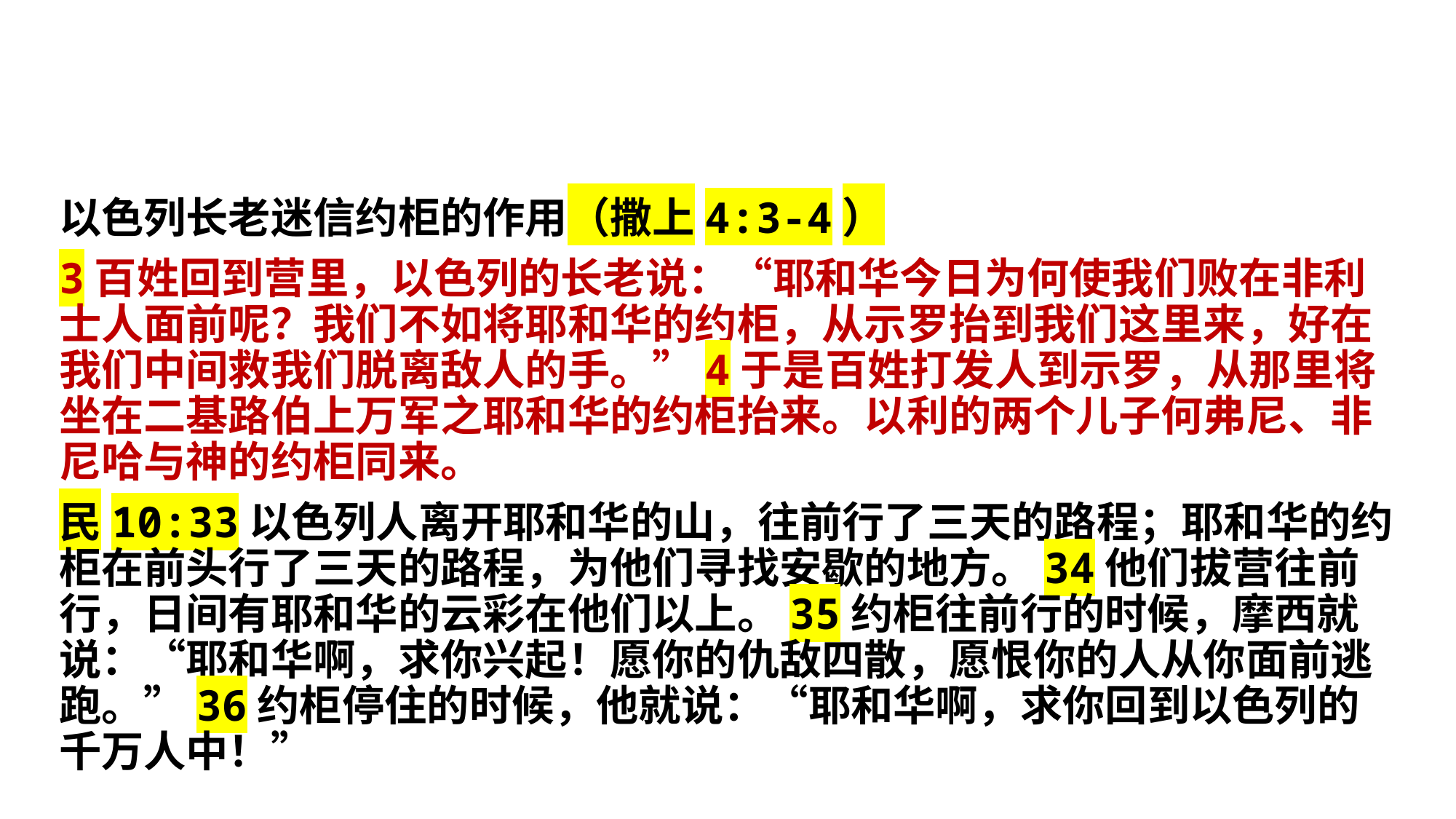

以色列长老迷信约柜的作用（撒上4:3-4）
3百姓回到营里，以色列的长老说：“耶和华今日为何使我们败在非利士人面前呢？我们不如将耶和华的约柜，从示罗抬到我们这里来，好在我们中间救我们脱离敌人的手。”4于是百姓打发人到示罗，从那里将坐在二基路伯上万军之耶和华的约柜抬来。以利的两个儿子何弗尼、非尼哈与神的约柜同来。
民10:33以色列人离开耶和华的山，往前行了三天的路程；耶和华的约柜在前头行了三天的路程，为他们寻找安歇的地方。34他们拔营往前行，日间有耶和华的云彩在他们以上。35约柜往前行的时候，摩西就说：“耶和华啊，求你兴起！愿你的仇敌四散，愿恨你的人从你面前逃跑。”36约柜停住的时候，他就说：“耶和华啊，求你回到以色列的千万人中！”